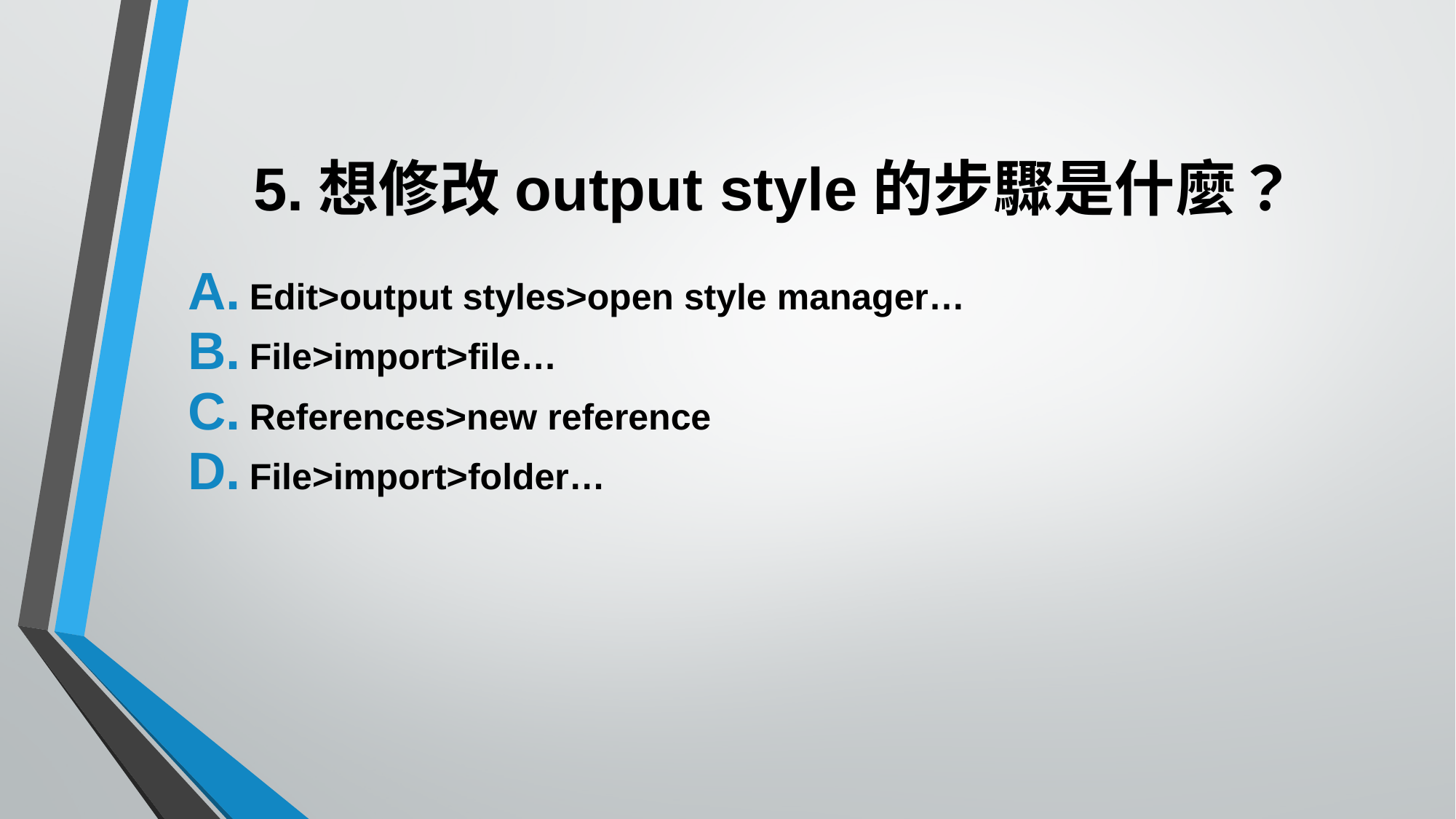

# 5.想修改output style的步驟是什麼？
Edit>output styles>open style manager…
File>import>file…
References>new reference
File>import>folder…